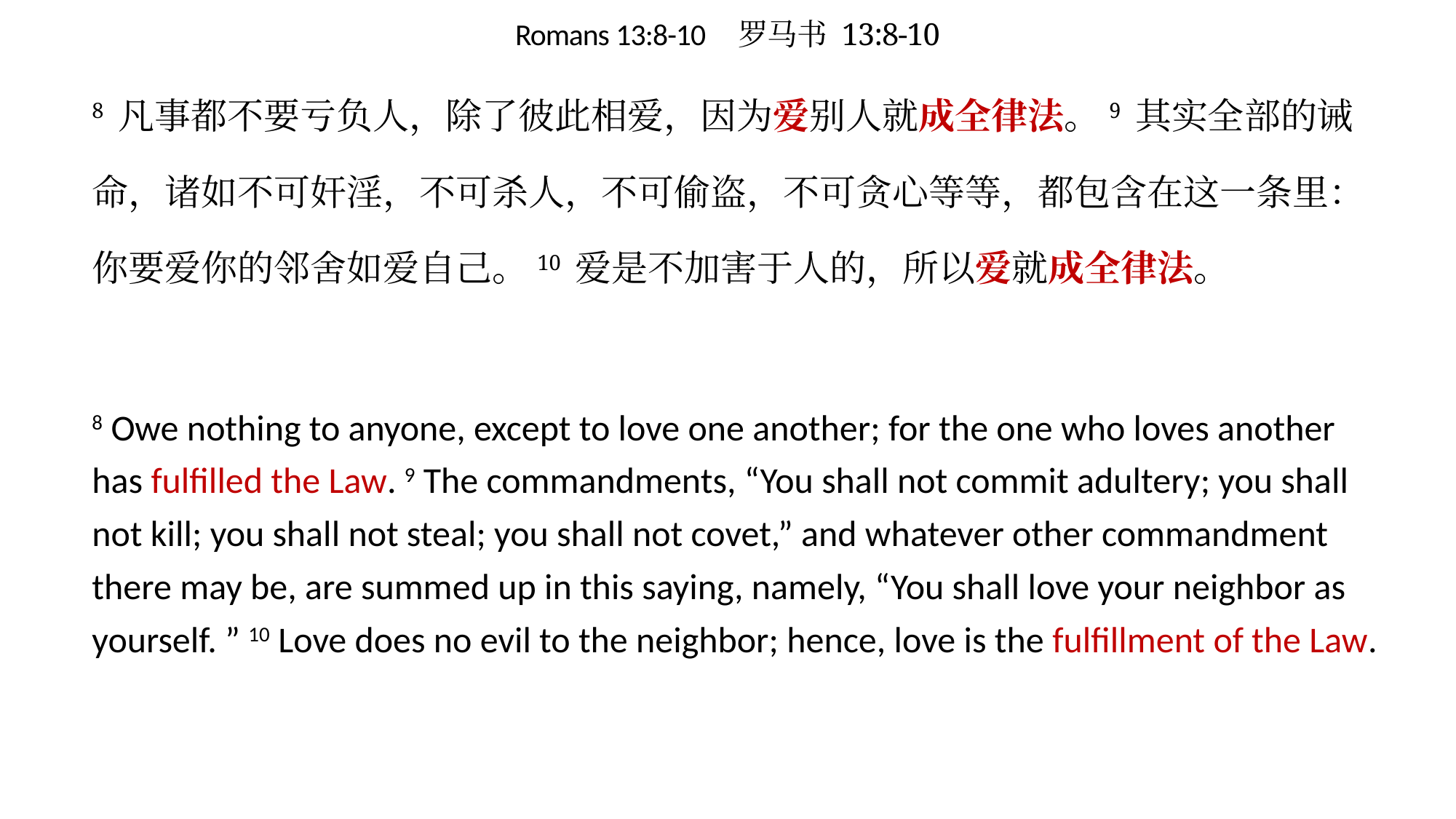

# Romans 13:8-10    罗马书 13:8-10
8 凡事都不要亏负人，除了彼此相爱，因为爱别人就成全律法。9 其实全部的诫命，诸如不可奸淫，不可杀人，不可偷盗，不可贪心等等，都包含在这一条里：你要爱你的邻舍如爱自己。10 爱是不加害于人的，所以爱就成全律法。

8 Owe nothing to anyone, except to love one another; for the one who loves another has fulfilled the Law. 9 The commandments, “You shall not commit adultery; you shall not kill; you shall not steal; you shall not covet,” and whatever other commandment there may be, are summed up in this saying, namely, “You shall love your neighbor as yourself. ” 10 Love does no evil to the neighbor; hence, love is the fulfillment of the Law.